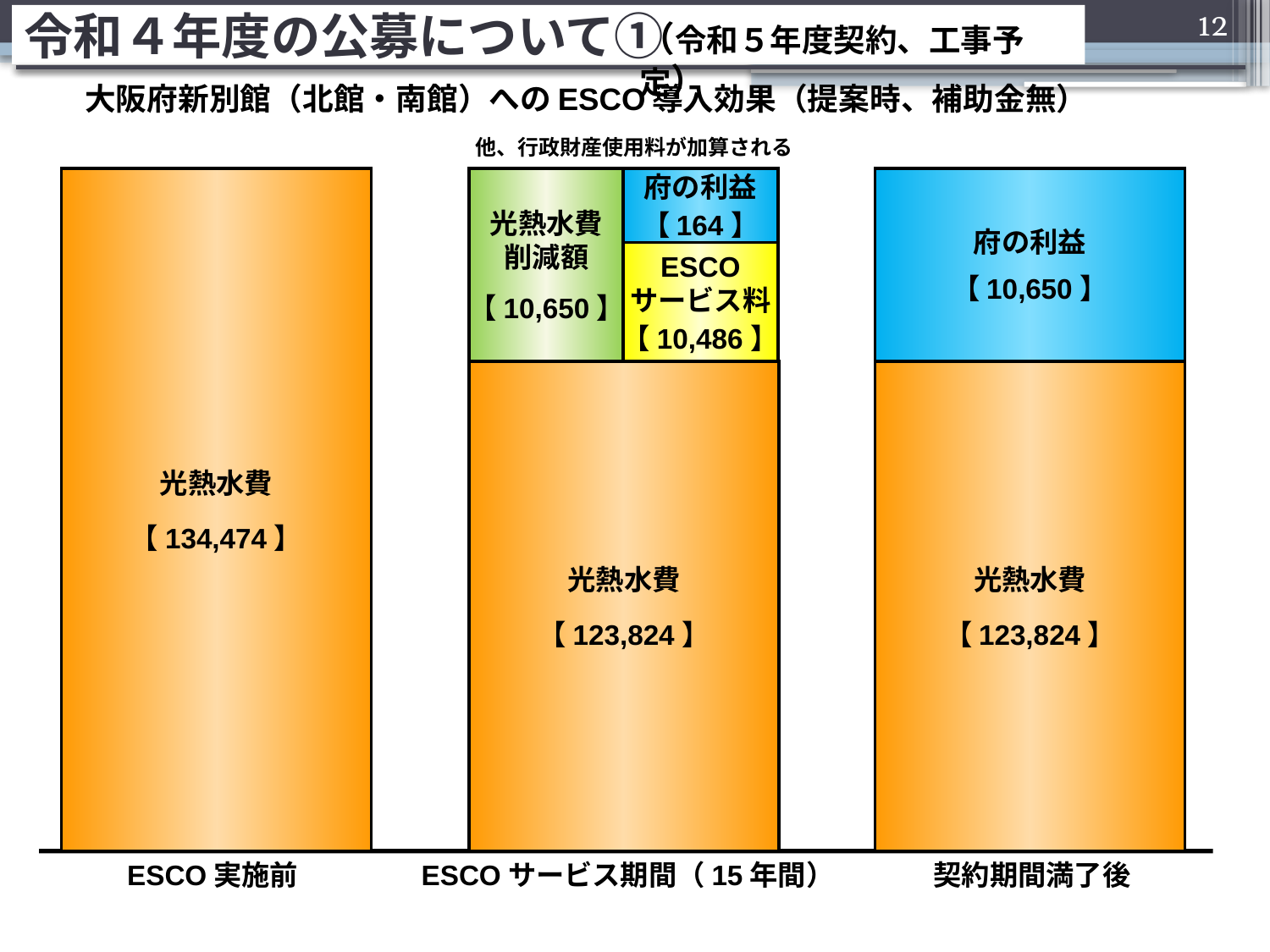

12
令和４年度の公募について①
（令和５年度契約、工事予定）
　　大阪府新別館（北館・南館）へのESCO導入効果（提案時、補助金無）
他、行政財産使用料が加算される
光熱水費

【 134,474 】
光熱水費
削減額

【 10,650】
府の利益

【 164 】
府の利益

【 10,650 】
ESCO
サービス料

【 10,486 】
光熱水費

【 123,824 】
光熱水費

【 123,824 】
ESCO実施前
ESCOサービス期間（15年間）
契約期間満了後